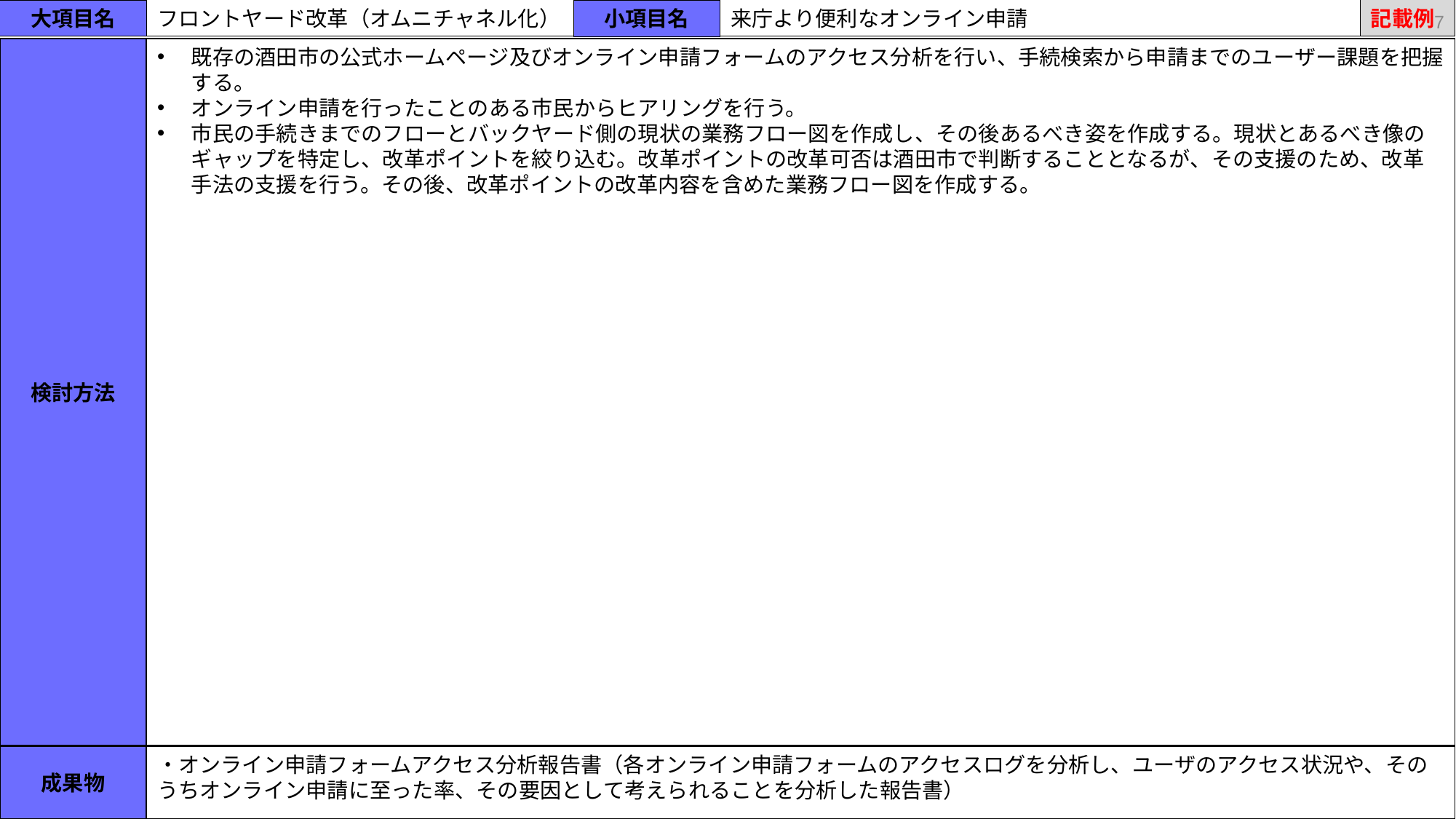

来庁より便利なオンライン申請
7
記載例
フロントヤード改革（オムニチャネル化）
大項目名
小項目名
検討方法
既存の酒田市の公式ホームページ及びオンライン申請フォームのアクセス分析を行い、手続検索から申請までのユーザー課題を把握する。
オンライン申請を行ったことのある市民からヒアリングを行う。
市民の手続きまでのフローとバックヤード側の現状の業務フロー図を作成し、その後あるべき姿を作成する。現状とあるべき像のギャップを特定し、改革ポイントを絞り込む。改革ポイントの改革可否は酒田市で判断することとなるが、その支援のため、改革手法の支援を行う。その後、改革ポイントの改革内容を含めた業務フロー図を作成する。
成果物
・オンライン申請フォームアクセス分析報告書（各オンライン申請フォームのアクセスログを分析し、ユーザのアクセス状況や、そのうちオンライン申請に至った率、その要因として考えられることを分析した報告書）